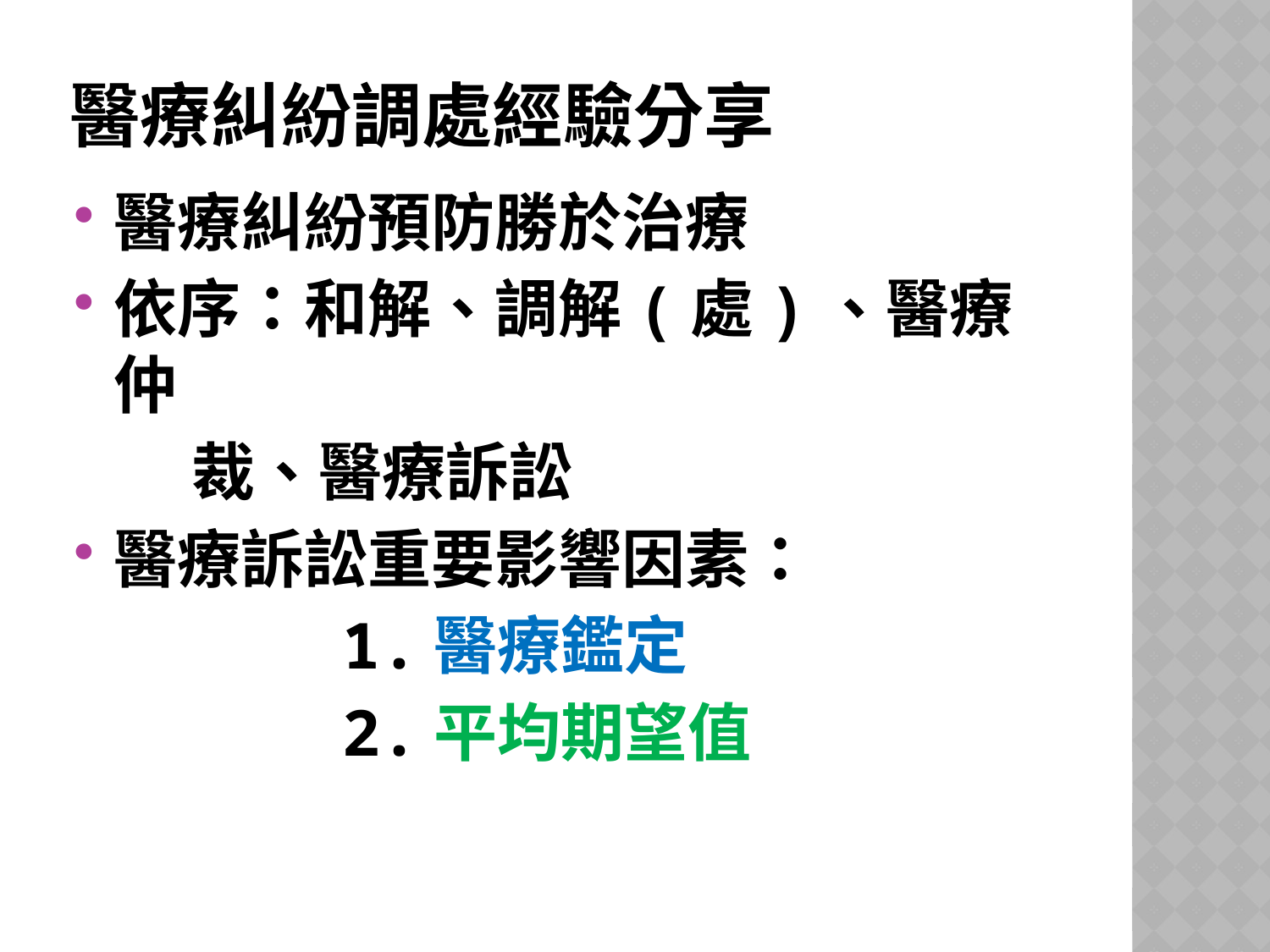

# 醫療糾紛調處經驗分享
醫療糾紛預防勝於治療
依序：和解、調解(處)、醫療仲
       裁、醫療訴訟
醫療訴訟重要影響因素：
       1.醫療鑑定
       2.平均期望值